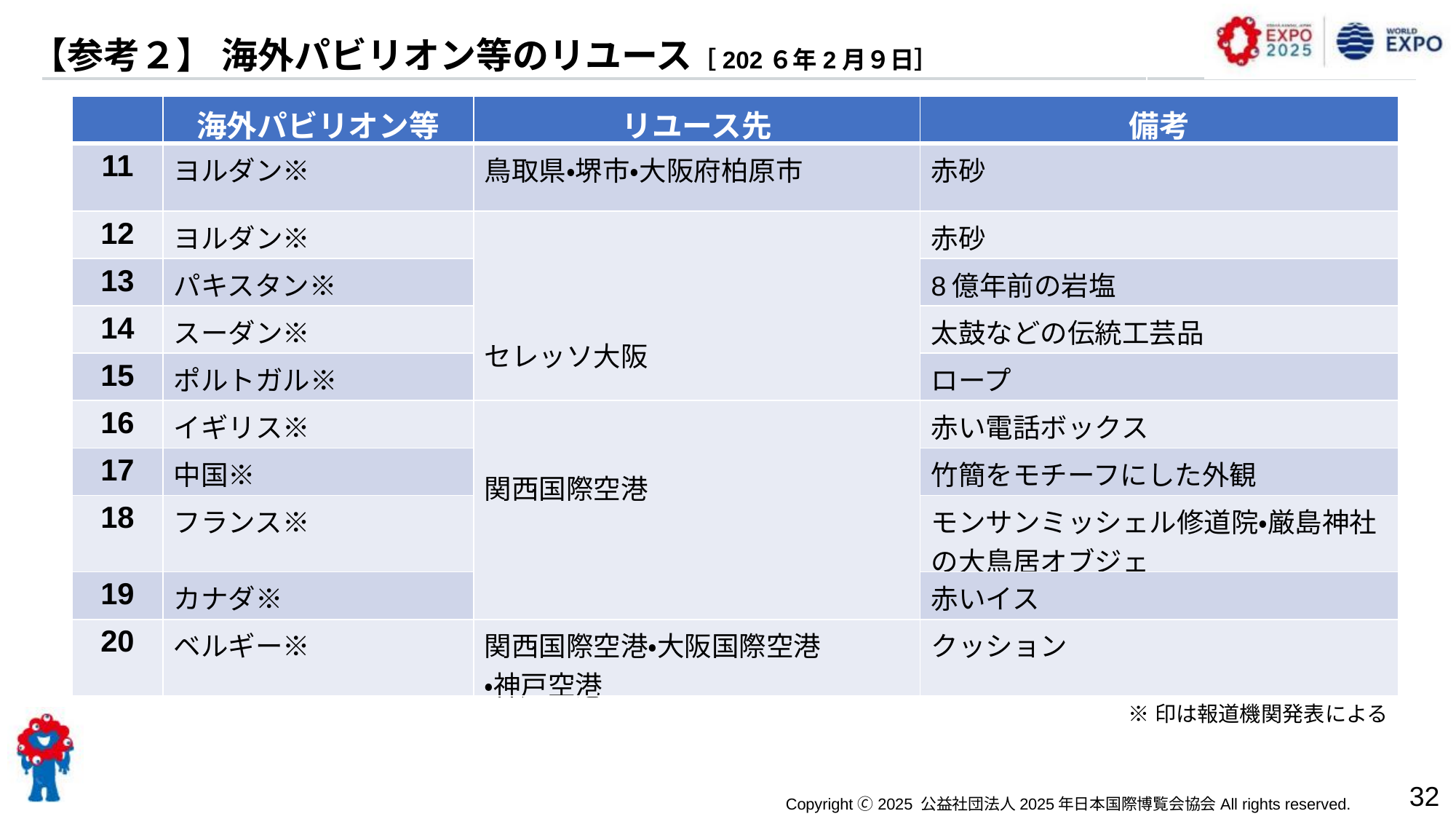

入場券販売状況（2025年８月31日時点）

【参考２】 海外パビリオン等のリユース［202６年2月９日］
|  | 海外パビリオン等 | リユース先 | 備考 |
| --- | --- | --- | --- |
| 11 | ヨルダン※ | 鳥取県・堺市・大阪府柏原市 | 赤砂 |
| 12 | ヨルダン※ | セレッソ大阪 | 赤砂 |
| 13 | パキスタン※ |  | 8億年前の岩塩 |
| 14 | スーダン※ |  | 太鼓などの伝統工芸品 |
| 15 | ポルトガル※ |  | ロープ |
| 16 | イギリス※ | 関西国際空港 | 赤い電話ボックス |
| 17 | 中国※ |  | 竹簡をモチーフにした外観 |
| 18 | フランス※ |  | モンサンミッシェル修道院・厳島神社の大鳥居オブジェ |
| 19 | カナダ※ |  | 赤いイス |
| 20 | ベルギー※ | 関西国際空港・大阪国際空港 ・神戸空港 | クッション |
※印は報道機関発表による
32
Copyright 🄫 2025 公益社団法人2025年日本国際博覧会協会All rights reserved.